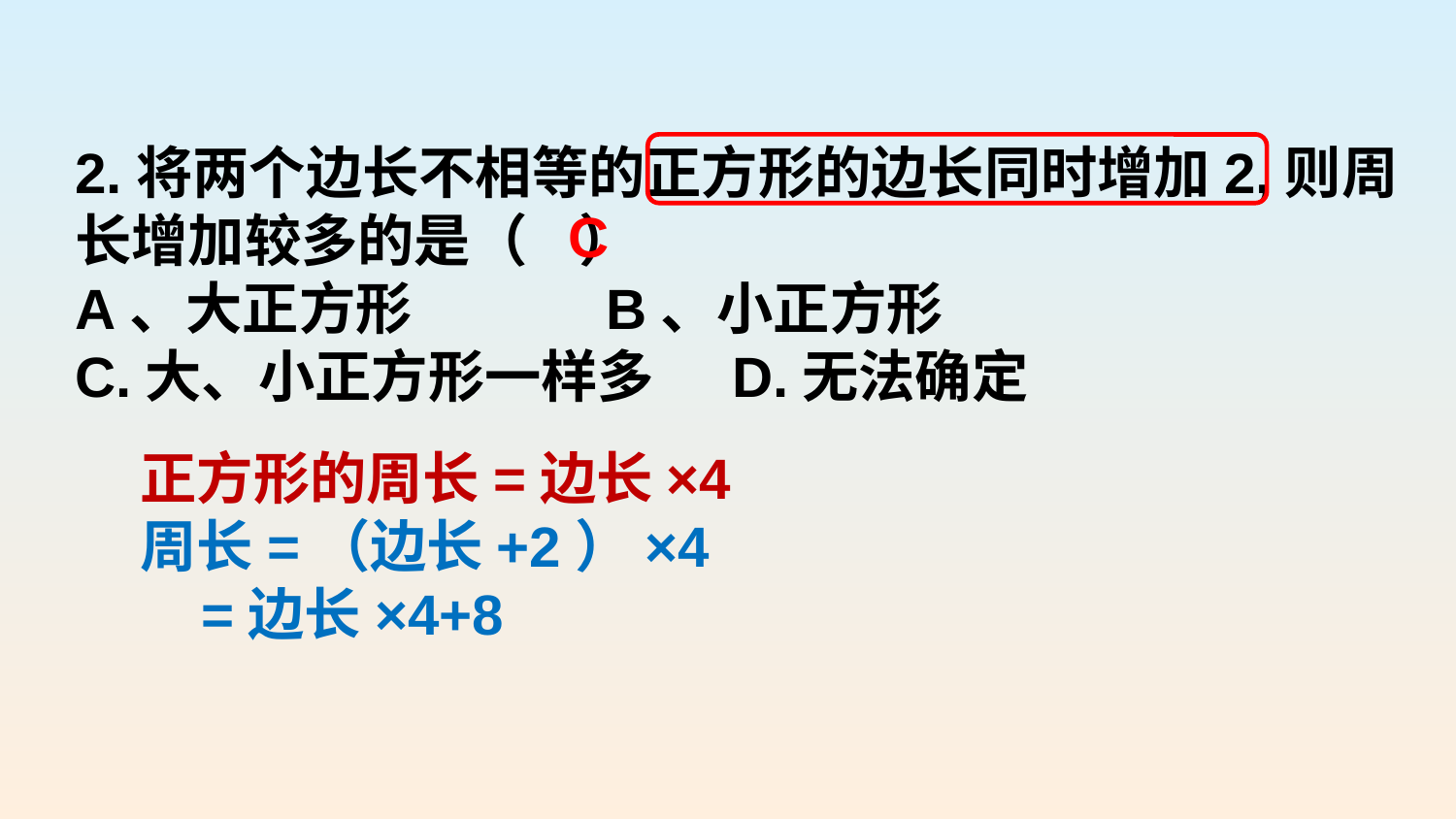

2.将两个边长不相等的正方形的边长同时增加2,则周长增加较多的是（    ）
A、大正方形              B、小正方形
C.大、小正方形一样多     D.无法确定

    正方形的周长=边长×4
    周长=（边长+2）×4
        =边长×4+8

C